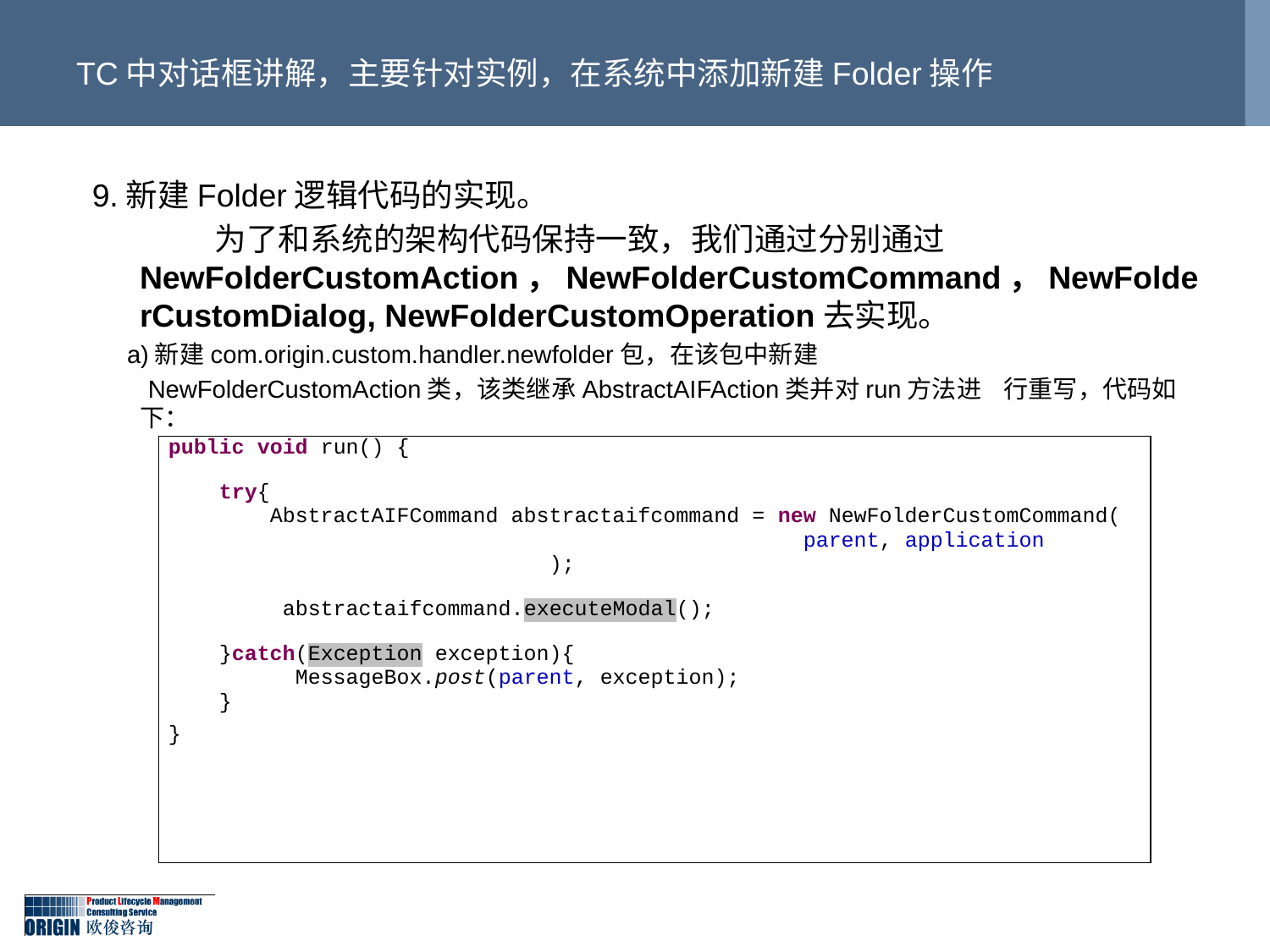

# TC中对话框讲解，主要针对实例，在系统中添加新建Folder操作
9.新建Folder逻辑代码的实现。
                为了和系统的架构代码保持一致，我们通过分别通过NewFolderCustomAction，NewFolderCustomCommand，NewFolderCustomDialog, NewFolderCustomOperation去实现。
     a)新建com.origin.custom.handler.newfolder包，在该包中新建
        NewFolderCustomAction类，该类继承AbstractAIFAction类并对run方法进    行重写，代码如下：

| public void run() { try{ AbstractAIFCommand abstractaifcommand = new NewFolderCustomCommand( parent, application ); abstractaifcommand.executeModal(); }catch(Exception exception){ MessageBox.post(parent, exception); } } |
| --- |